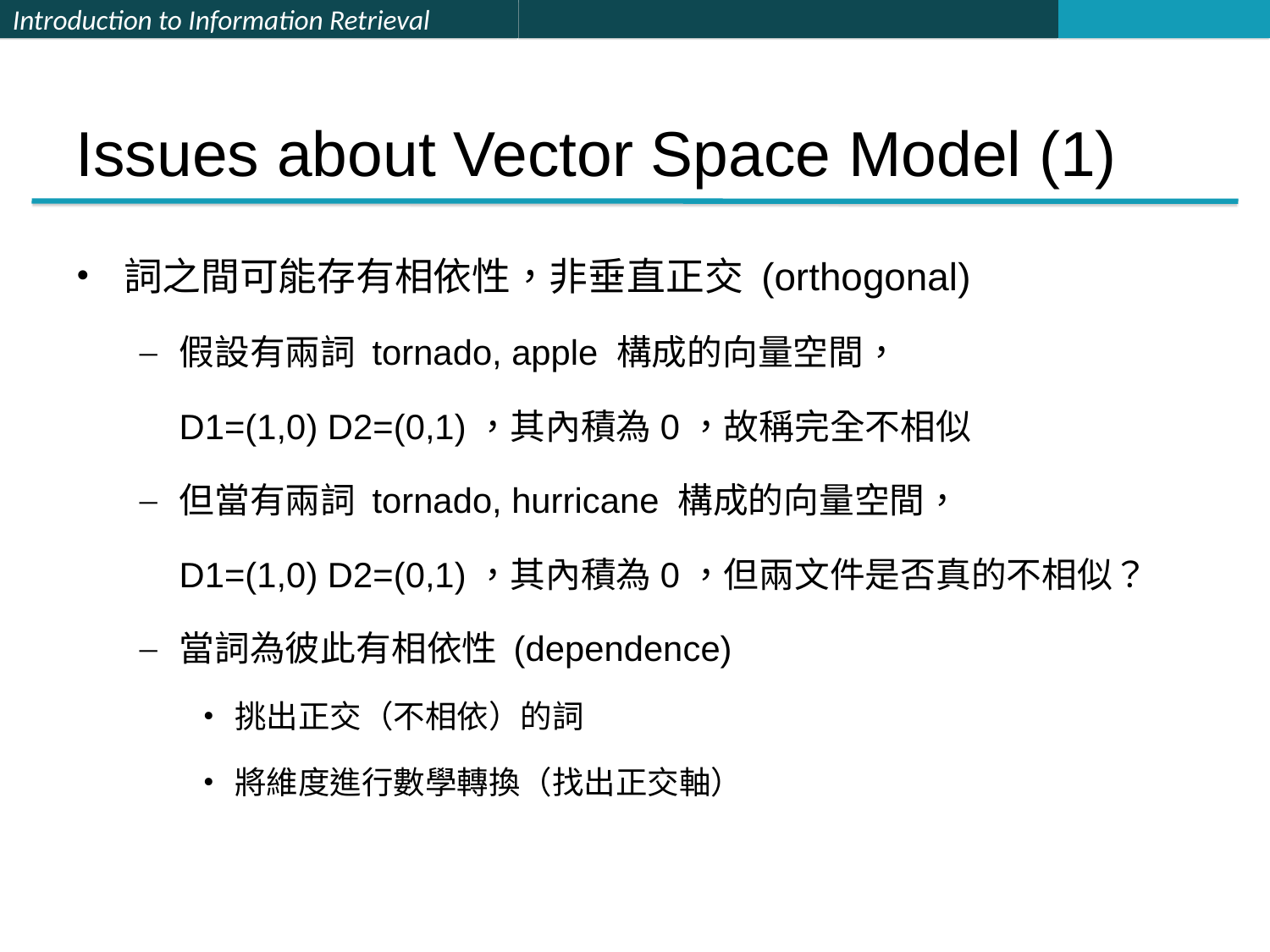

# Issues about Vector Space Model (1)
詞之間可能存有相依性，非垂直正交 (orthogonal)
假設有兩詞 tornado, apple 構成的向量空間，
	D1=(1,0) D2=(0,1)，其內積為0，故稱完全不相似
但當有兩詞 tornado, hurricane 構成的向量空間，
	D1=(1,0) D2=(0,1)，其內積為0，但兩文件是否真的不相似？
當詞為彼此有相依性 (dependence)
挑出正交（不相依）的詞
將維度進行數學轉換（找出正交軸）